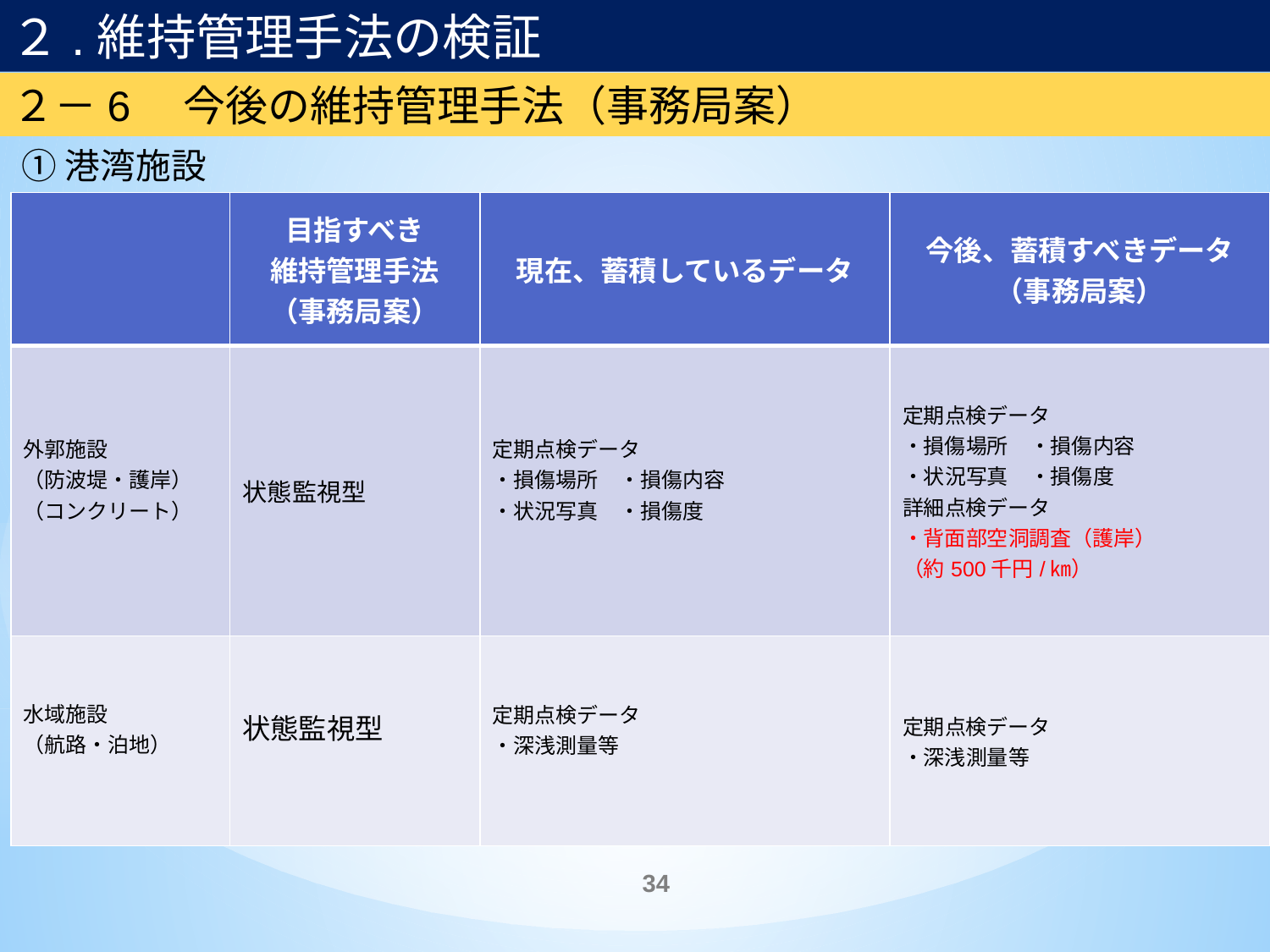

２.維持管理手法の検証
２－6　今後の維持管理手法（事務局案）
①港湾施設
|  | 目指すべき 維持管理手法 （事務局案） | 現在、蓄積しているデータ | 今後、蓄積すべきデータ （事務局案） |
| --- | --- | --- | --- |
| 外郭施設 （防波堤・護岸） （コンクリート） | 状態監視型 | 定期点検データ ・損傷場所　・損傷内容 ・状況写真　・損傷度 | 定期点検データ ・損傷場所　・損傷内容 ・状況写真　・損傷度 詳細点検データ ・背面部空洞調査（護岸） （約500千円/㎞） |
| 水域施設 （航路・泊地） | 状態監視型 | 定期点検データ ・深浅測量等 | 定期点検データ ・深浅測量等 |
34